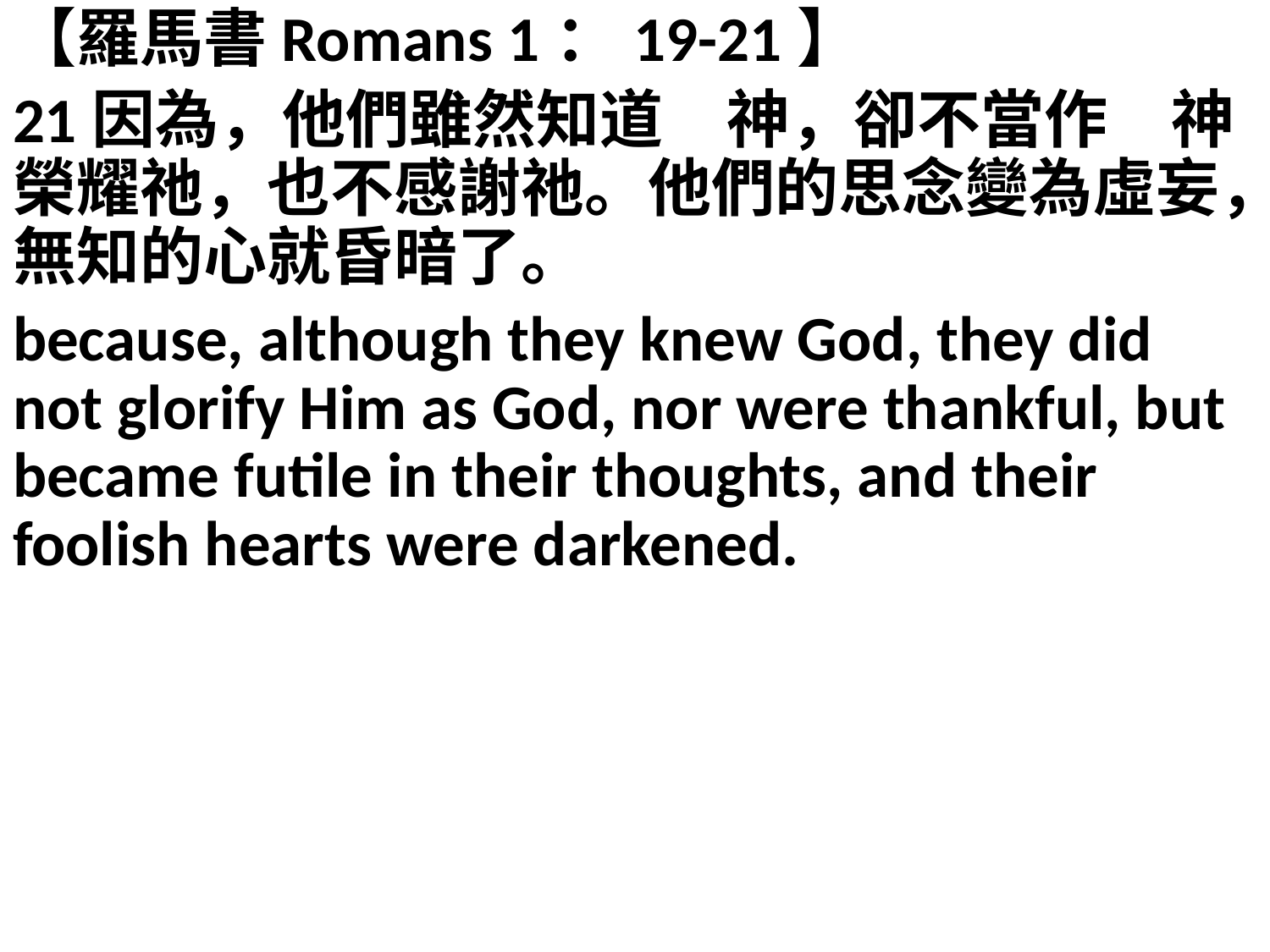

【羅馬書Romans 1：19-21】
21因為，他們雖然知道　神，卻不當作　神榮耀祂，也不感謝祂。他們的思念變為虛妄，無知的心就昏暗了。
because, although they knew God, they did not glorify Him as God, nor were thankful, but became futile in their thoughts, and their foolish hearts were darkened.